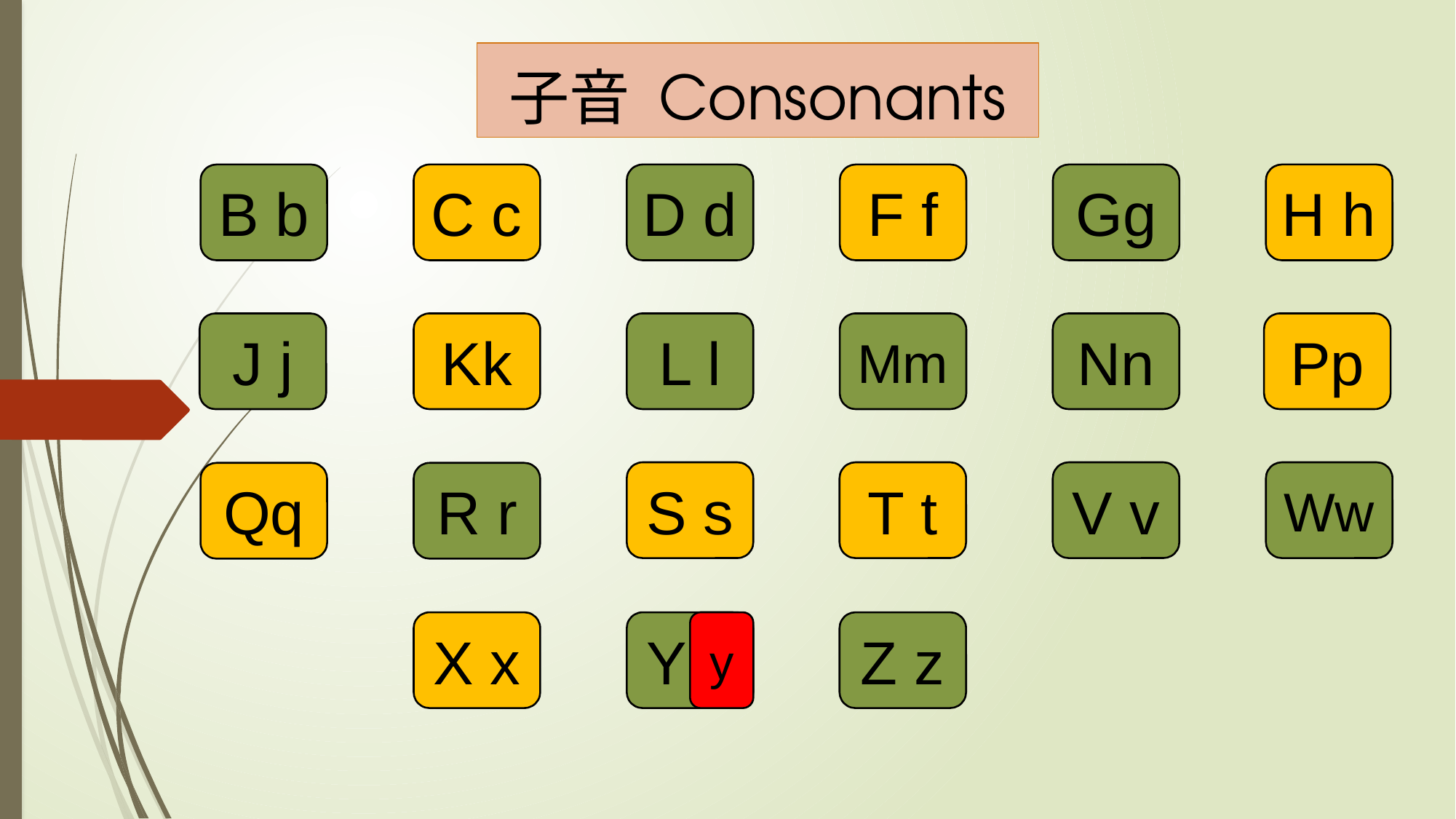

# 子音 Consonants
B b
F f
Gg
H h
C c
D d
J j
Kk
L l
Mm
Nn
Pp
T t
V v
Ww
S s
Qq
R r
Y y
y
Z z
X x